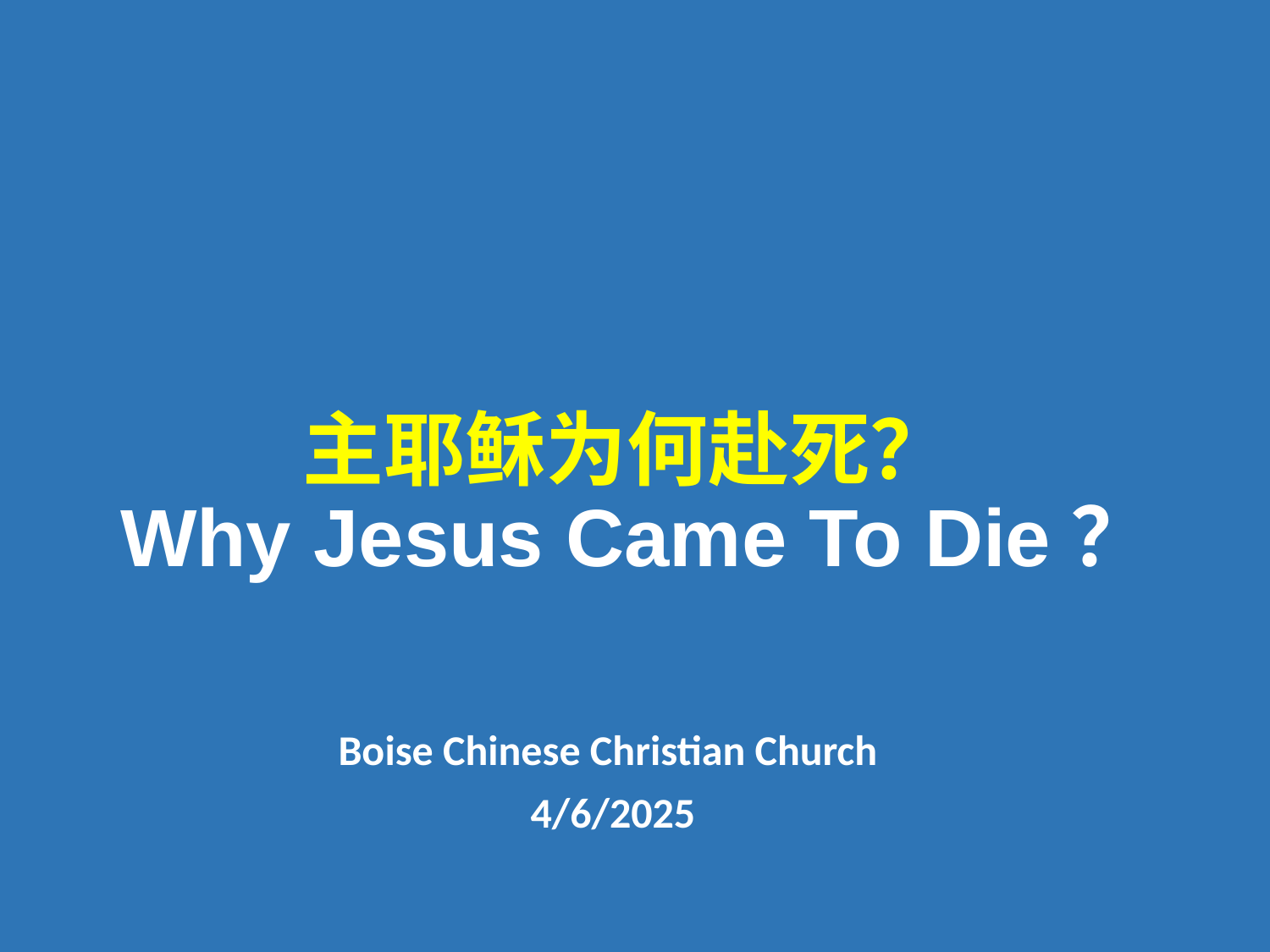

# 主耶稣为何赴死？ Why Jesus Came To Die？
Boise Chinese Christian Church
4/6/2025